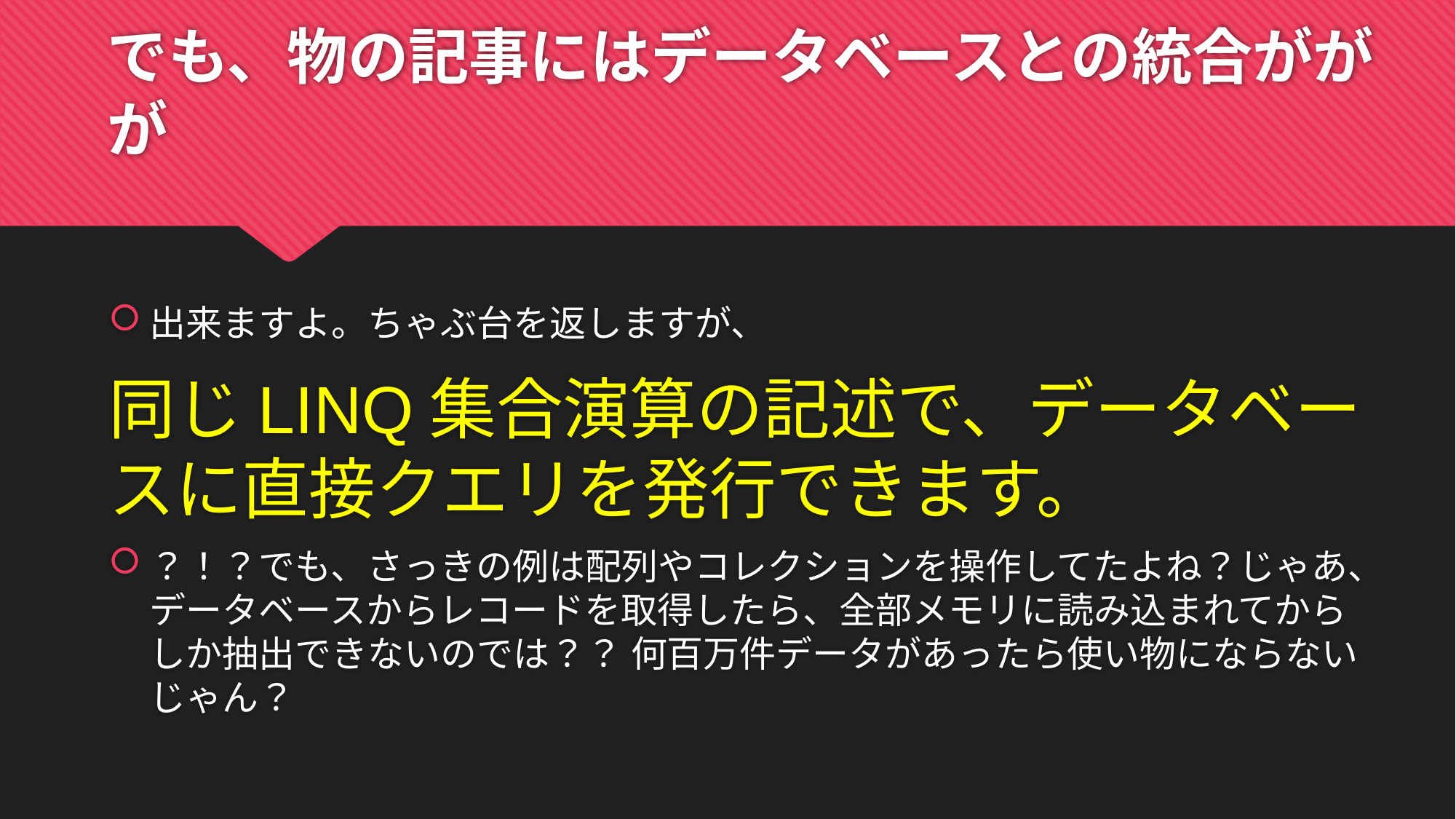

# でも、物の記事にはデータベースとの統合ががが
出来ますよ。ちゃぶ台を返しますが、
同じLINQ集合演算の記述で、データベースに直接クエリを発行できます。
？！？でも、さっきの例は配列やコレクションを操作してたよね？じゃあ、データベースからレコードを取得したら、全部メモリに読み込まれてからしか抽出できないのでは？？ 何百万件データがあったら使い物にならないじゃん？